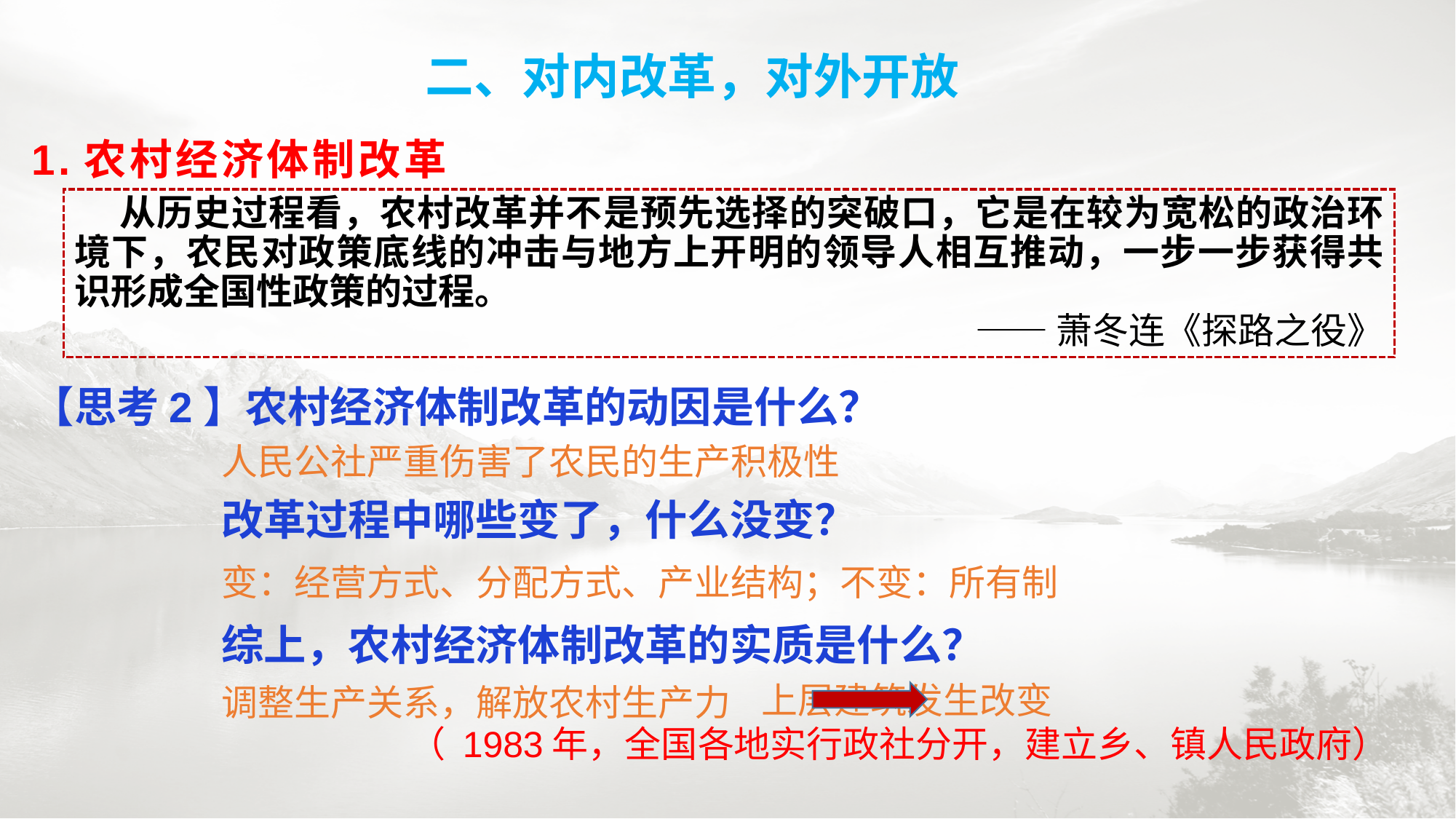

二、对内改革，对外开放
1.农村经济体制改革
    从历史过程看，农村改革并不是预先选择的突破口，它是在较为宽松的政治环境下，农民对政策底线的冲击与地方上开明的领导人相互推动，一步一步获得共识形成全国性政策的过程。
——萧冬连《探路之役》
【思考2】农村经济体制改革的动因是什么？
人民公社严重伤害了农民的生产积极性
改革过程中哪些变了，什么没变？
变：经营方式、分配方式、产业结构；不变：所有制
综上，农村经济体制改革的实质是什么？
                                                                      上层建筑发生改变
                           （ 1983年，全国各地实行政社分开，建立乡、镇人民政府）

调整生产关系，解放农村生产力